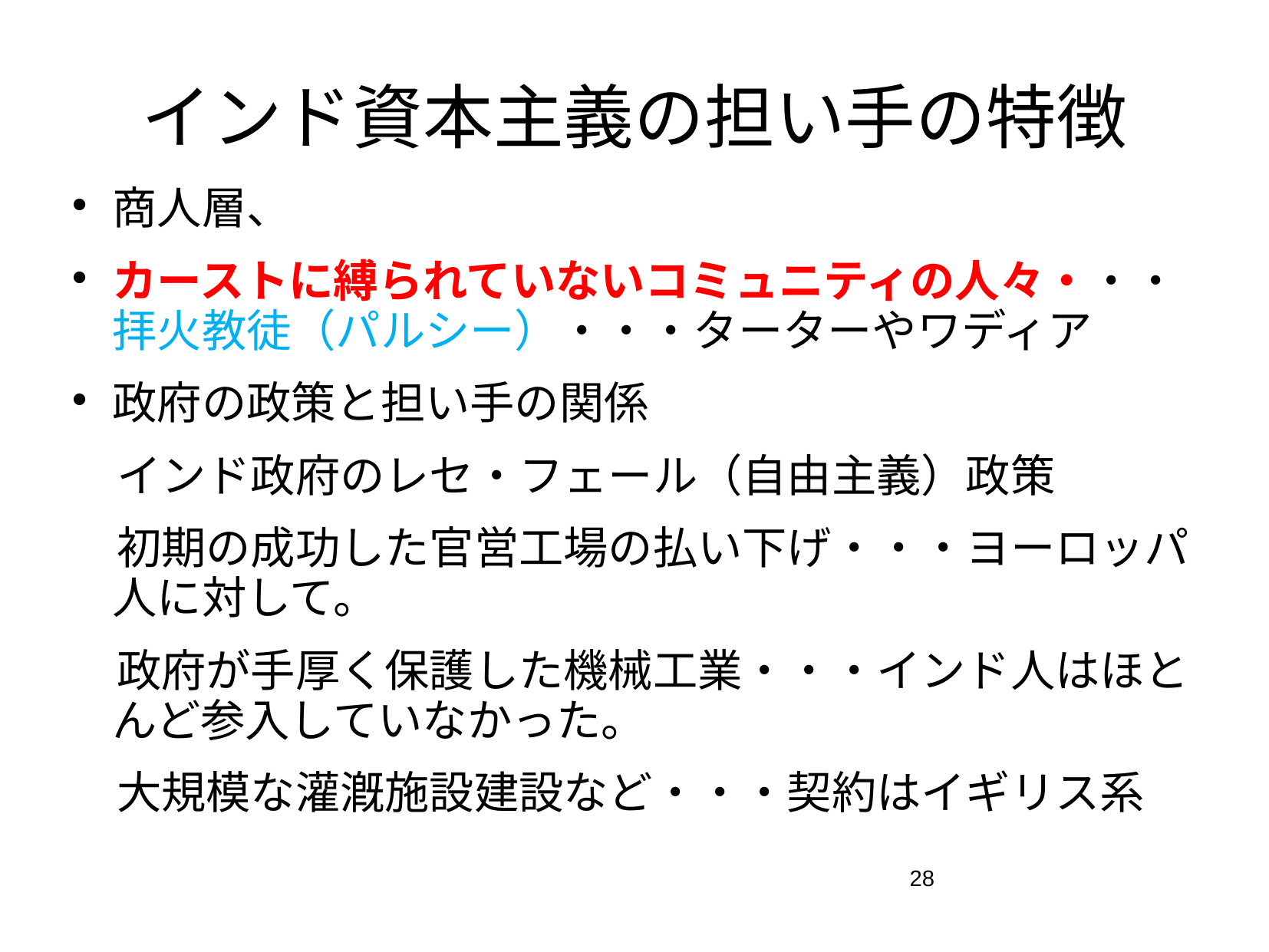

# インド資本主義の担い手の特徴
商人層、
カーストに縛られていないコミュニティの人々・・・拝火教徒（パルシー）・・・ターターやワディア
政府の政策と担い手の関係
　インド政府のレセ・フェール（自由主義）政策
　初期の成功した官営工場の払い下げ・・・ヨーロッパ人に対して。
　政府が手厚く保護した機械工業・・・インド人はほとんど参入していなかった。
　大規模な灌漑施設建設など・・・契約はイギリス系
28